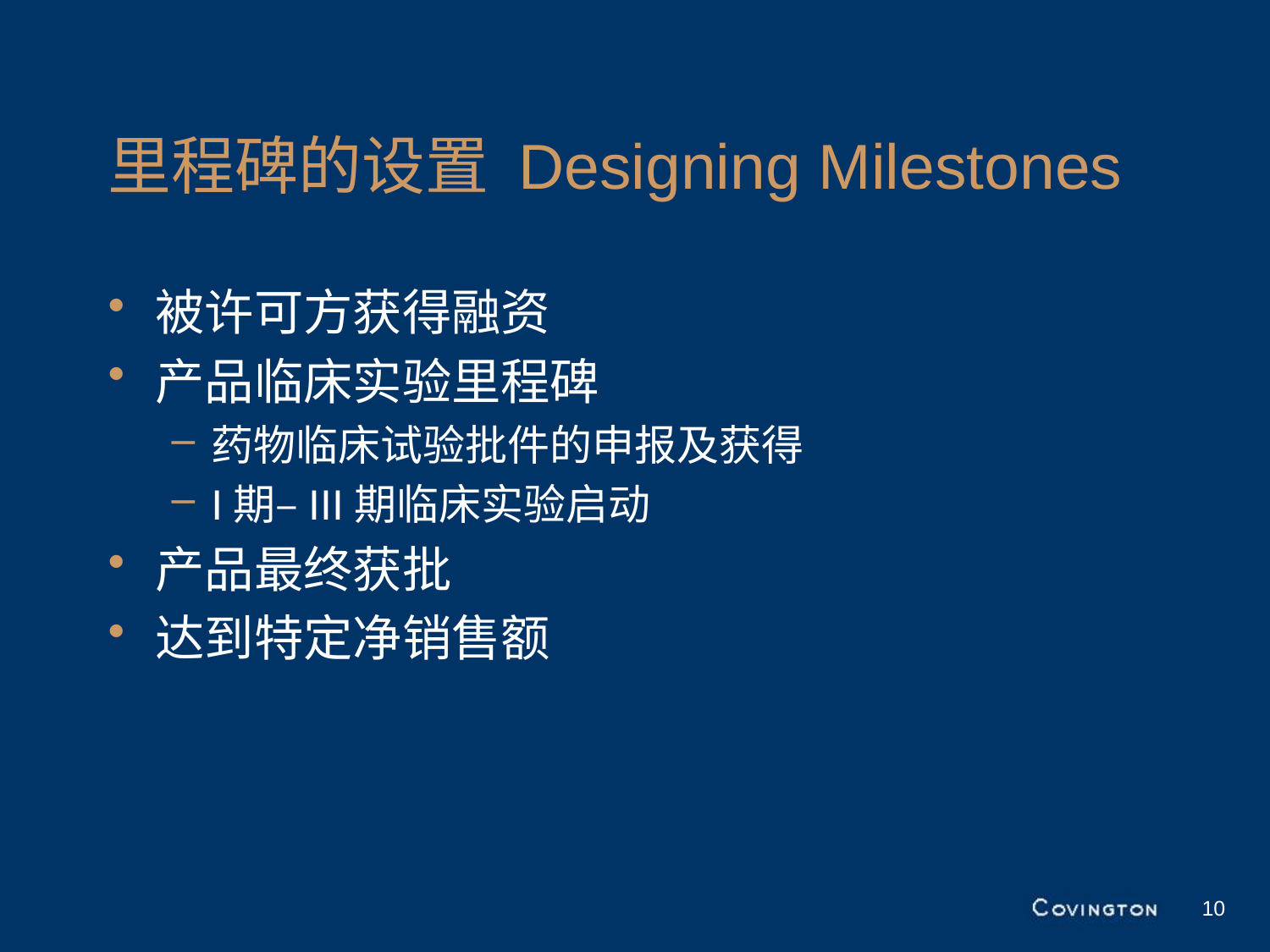

# 里程碑的设置 Designing Milestones
被许可方获得融资
产品临床实验里程碑
药物临床试验批件的申报及获得
I期–III期临床实验启动
产品最终获批
达到特定净销售额

10